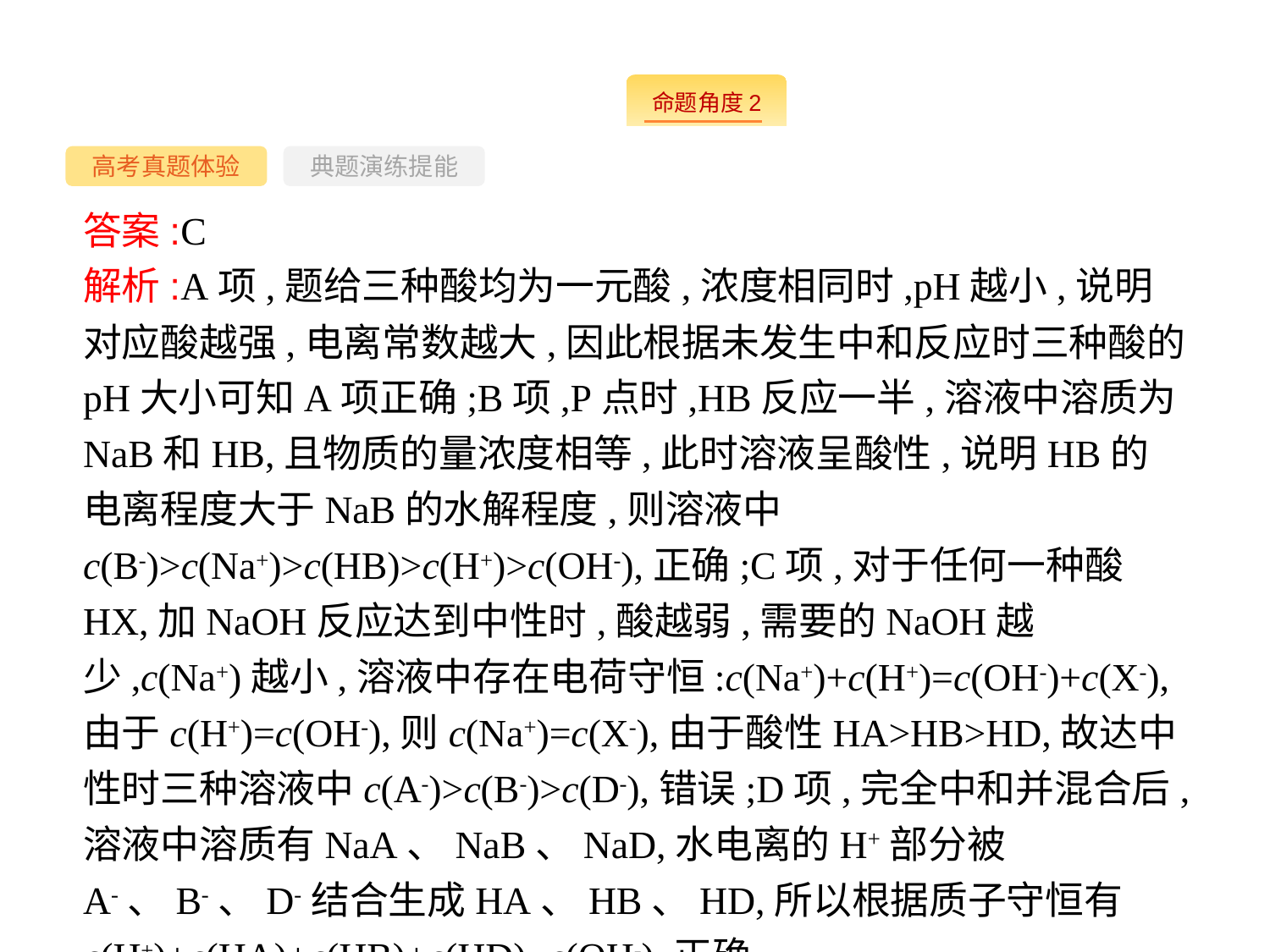

-29-
高考真题体验
典题演练提能
答案:C
解析:A项,题给三种酸均为一元酸,浓度相同时,pH越小,说明对应酸越强,电离常数越大,因此根据未发生中和反应时三种酸的pH大小可知A项正确;B项,P点时,HB反应一半,溶液中溶质为NaB和HB,且物质的量浓度相等,此时溶液呈酸性,说明HB的电离程度大于NaB的水解程度,则溶液中c(B-)>c(Na+)>c(HB)>c(H+)>c(OH-),正确;C项,对于任何一种酸HX,加NaOH反应达到中性时,酸越弱,需要的NaOH越少,c(Na+)越小,溶液中存在电荷守恒:c(Na+)+c(H+)=c(OH-)+c(X-),由于c(H+)=c(OH-),则c(Na+)=c(X-),由于酸性HA>HB>HD,故达中性时三种溶液中c(A-)>c(B-)>c(D-),错误;D项,完全中和并混合后,溶液中溶质有NaA、NaB、NaD,水电离的H+部分被A-、B-、D-结合生成HA、HB、HD,所以根据质子守恒有c(H+)+c(HA)+c(HB)+c(HD)=c(OH-),正确。